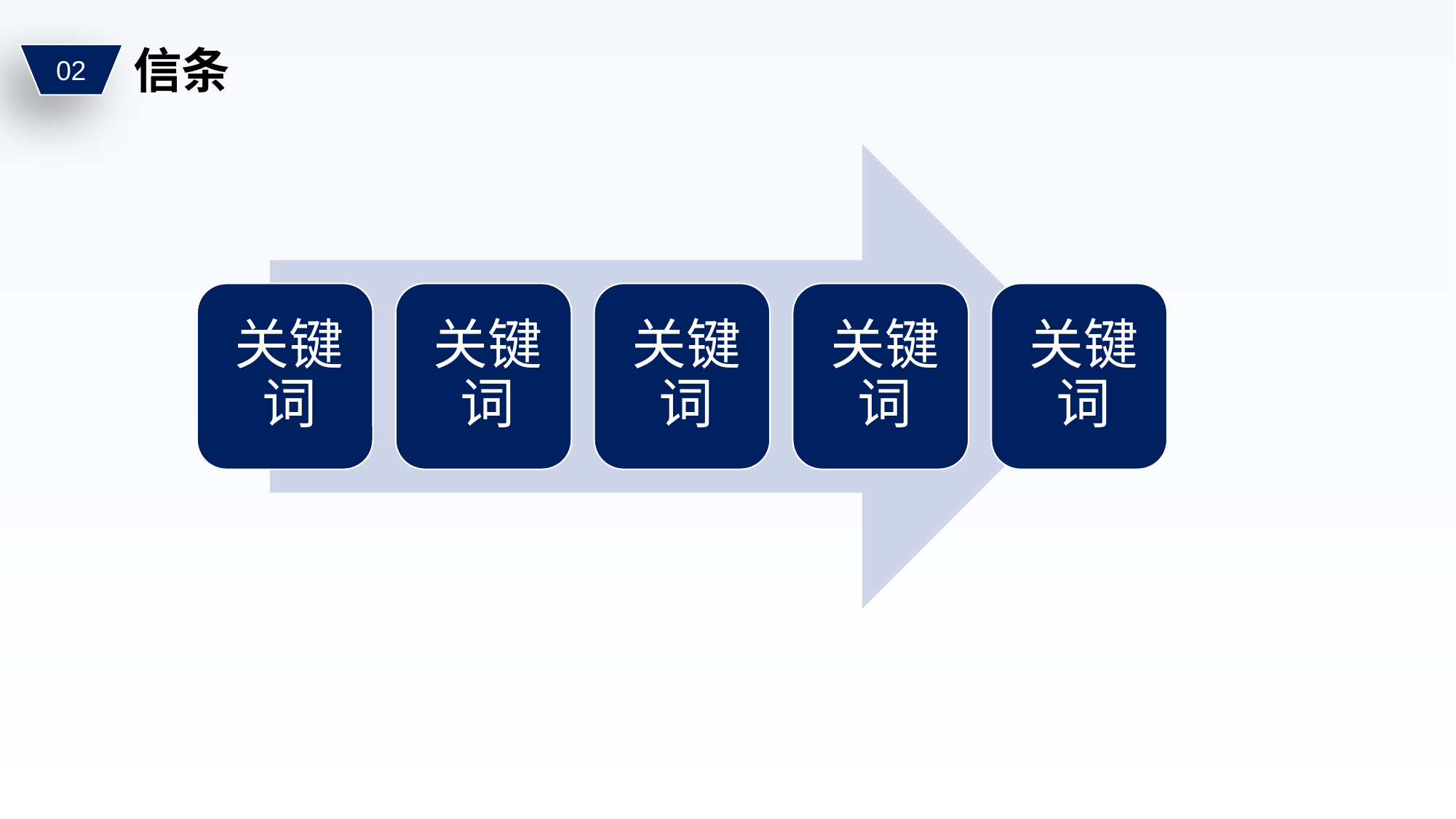

信条
02
关键词
关键词
关键词
关键词
关键词